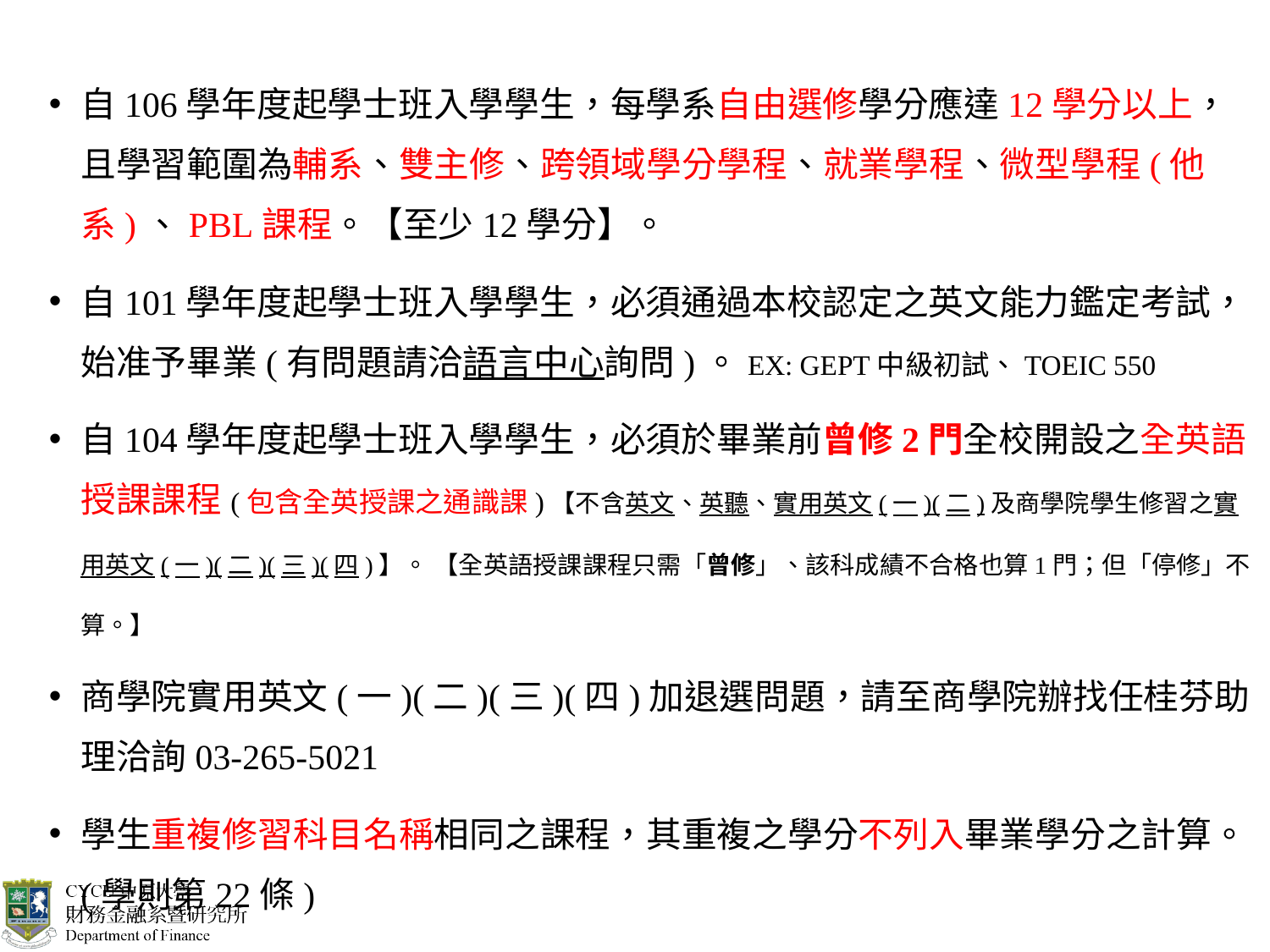

自106學年度起學士班入學學生，每學系自由選修學分應達12學分以上，且學習範圍為輔系、雙主修、跨領域學分學程、就業學程、微型學程(他系)、PBL課程。【至少12學分】。
自101學年度起學士班入學學生，必須通過本校認定之英文能力鑑定考試，始准予畢業(有問題請洽語言中心詢問)。EX: GEPT中級初試、TOEIC 550
自104學年度起學士班入學學生，必須於畢業前曾修2門全校開設之全英語授課課程(包含全英授課之通識課)【不含英文、英聽、實用英文(一)(二)及商學院學生修習之實用英文(一)(二)(三)(四)】。 【全英語授課課程只需「曾修」、該科成績不合格也算1門；但「停修」不算。】
商學院實用英文(一)(二)(三)(四)加退選問題，請至商學院辦找任桂芬助理洽詢03-265-5021
學生重複修習科目名稱相同之課程，其重複之學分不列入畢業學分之計算。(學則第22條)